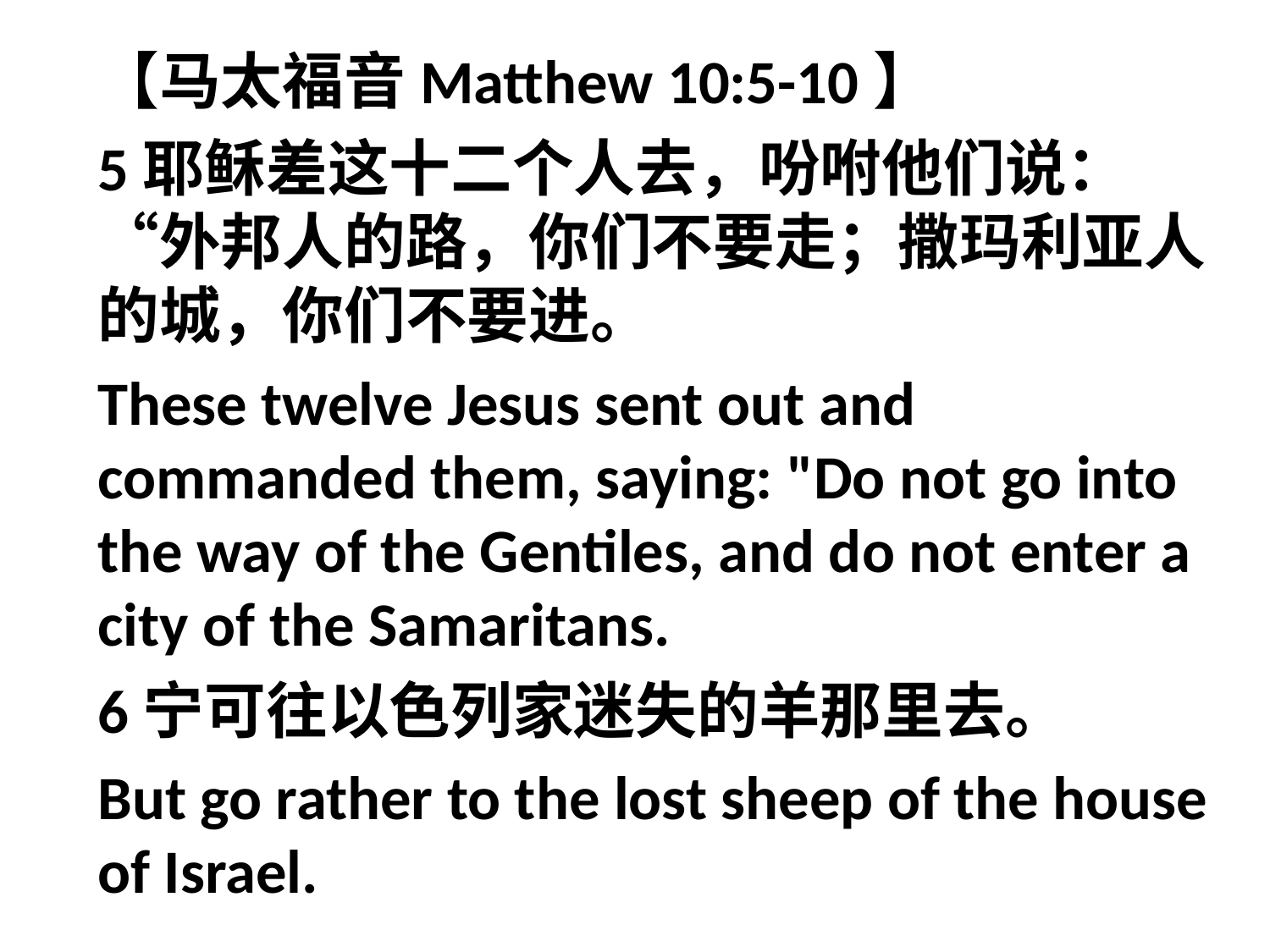

【马太福音Matthew 10:5-10】
5耶稣差这十二个人去，吩咐他们说：“外邦人的路，你们不要走；撒玛利亚人的城，你们不要进。
These twelve Jesus sent out and commanded them, saying: "Do not go into the way of the Gentiles, and do not enter a city of the Samaritans.
6宁可往以色列家迷失的羊那里去。
But go rather to the lost sheep of the house of Israel.